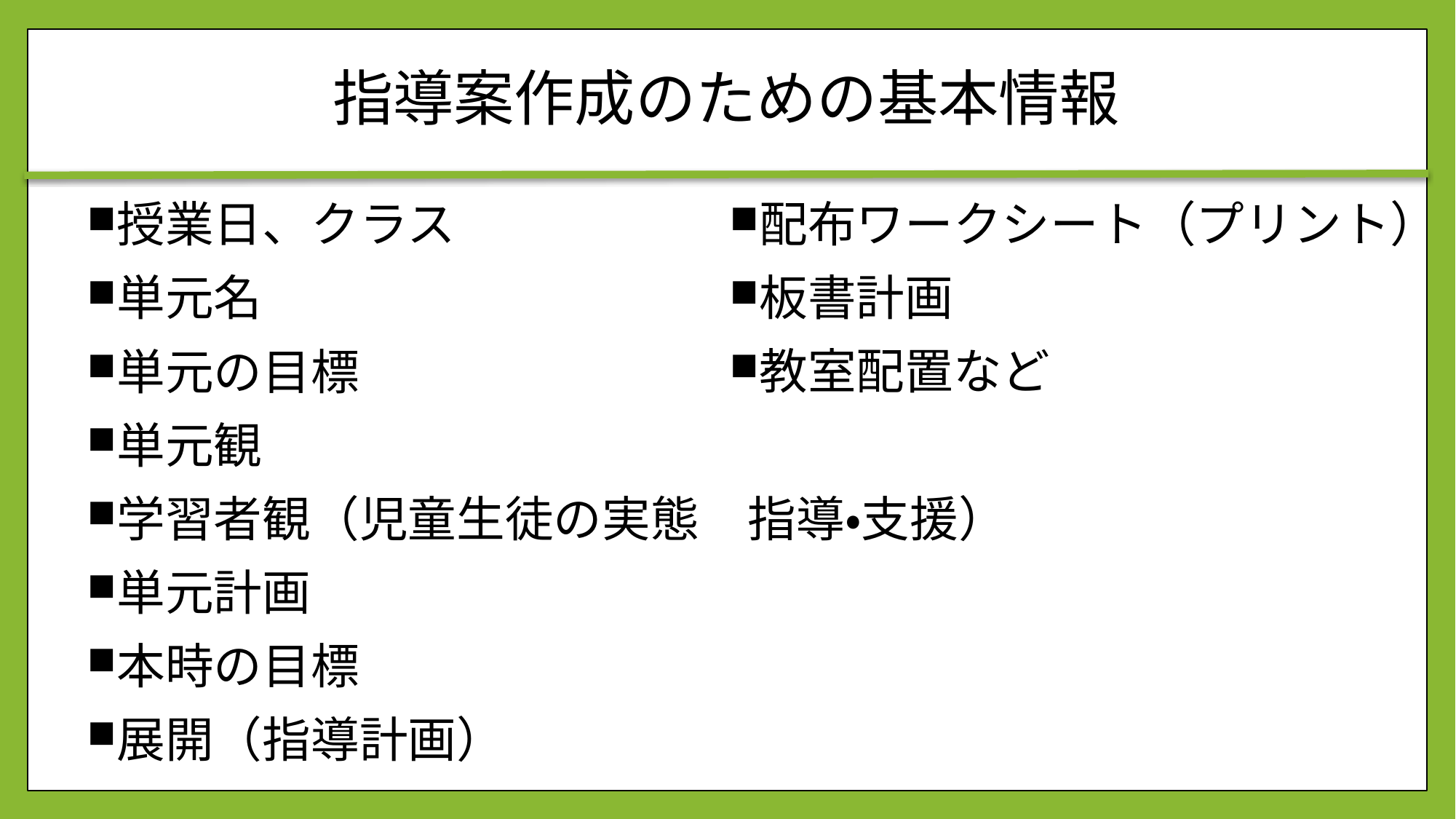

# 指導案作成のための基本情報
授業日、クラス
単元名
単元の目標
単元観
学習者観（児童生徒の実態　指導・支援）
単元計画
本時の目標
展開（指導計画）
配布ワークシート（プリント）
板書計画
教室配置など